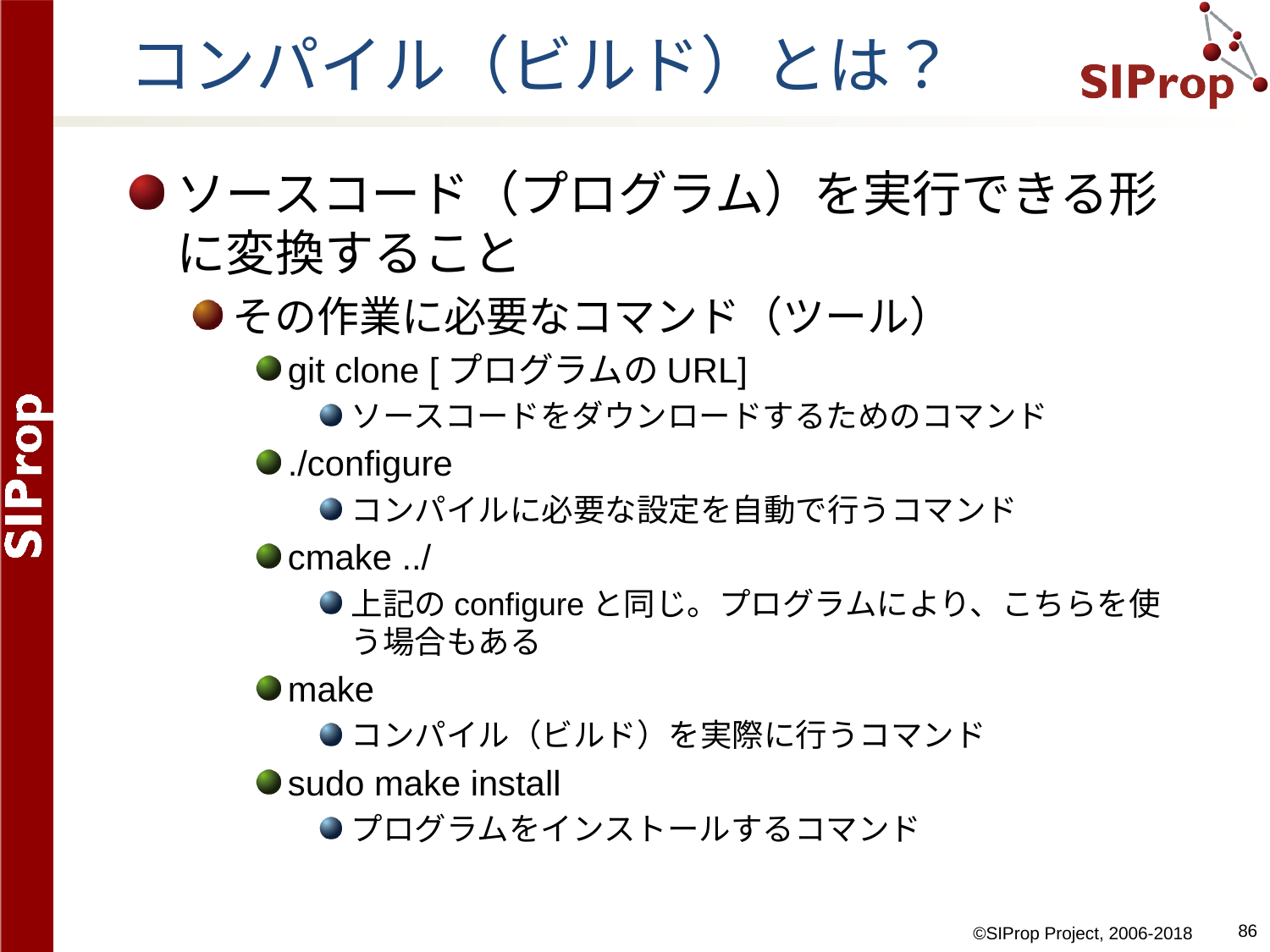

# コンパイル（ビルド）とは？
ソースコード（プログラム）を実行できる形に変換すること
その作業に必要なコマンド（ツール）
git clone [プログラムのURL]
ソースコードをダウンロードするためのコマンド
./configure
コンパイルに必要な設定を自動で行うコマンド
cmake ../
上記のconfigureと同じ。プログラムにより、こちらを使う場合もある
make
コンパイル（ビルド）を実際に行うコマンド
sudo make install
プログラムをインストールするコマンド